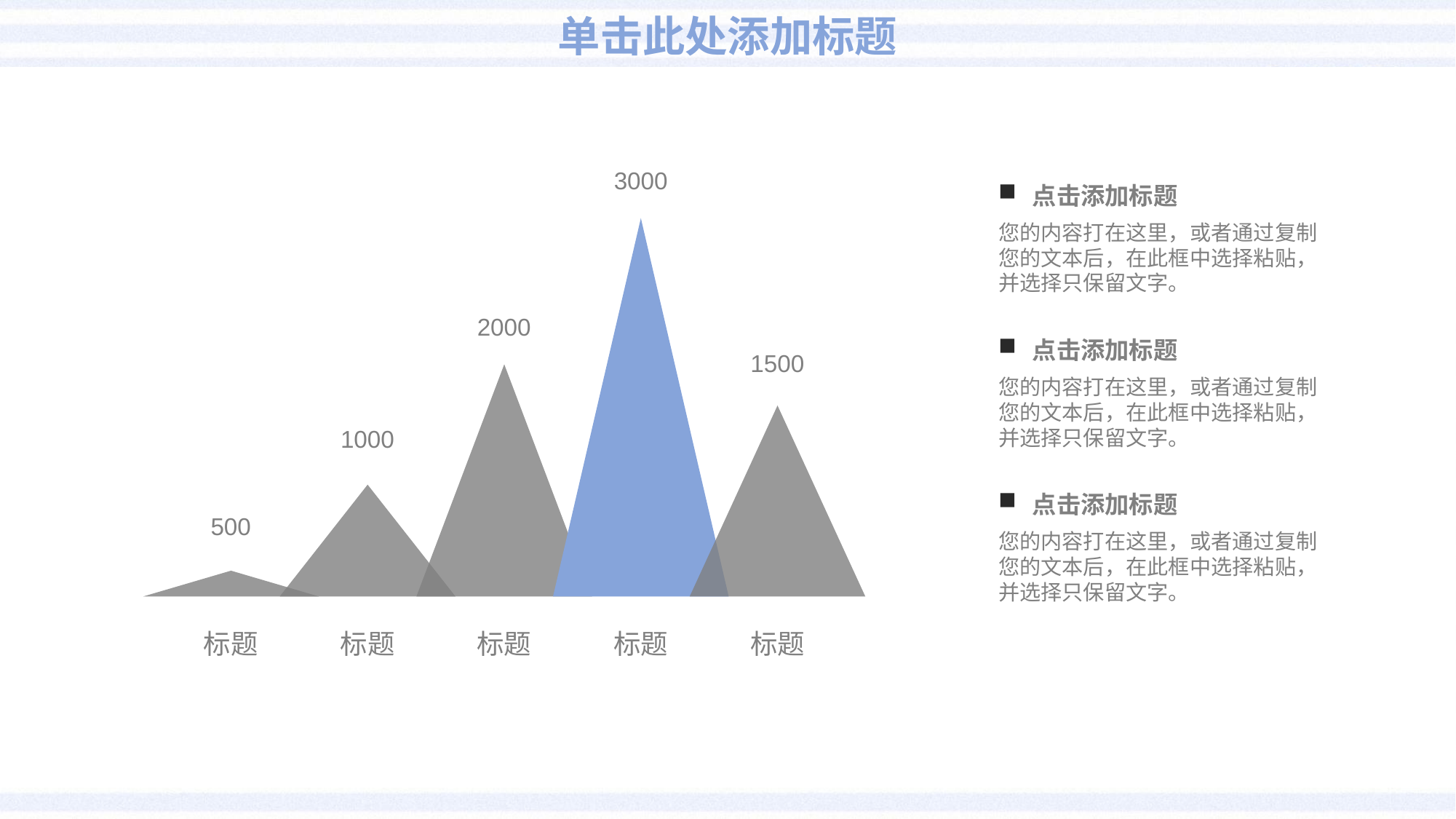

# 单击此处添加标题
3000
点击添加标题
您的内容打在这里，或者通过复制您的文本后，在此框中选择粘贴，并选择只保留文字。

2000
点击添加标题
您的内容打在这里，或者通过复制您的文本后，在此框中选择粘贴，并选择只保留文字。
1500

1000

点击添加标题
您的内容打在这里，或者通过复制您的文本后，在此框中选择粘贴，并选择只保留文字。
500

标题
标题
标题
标题
标题